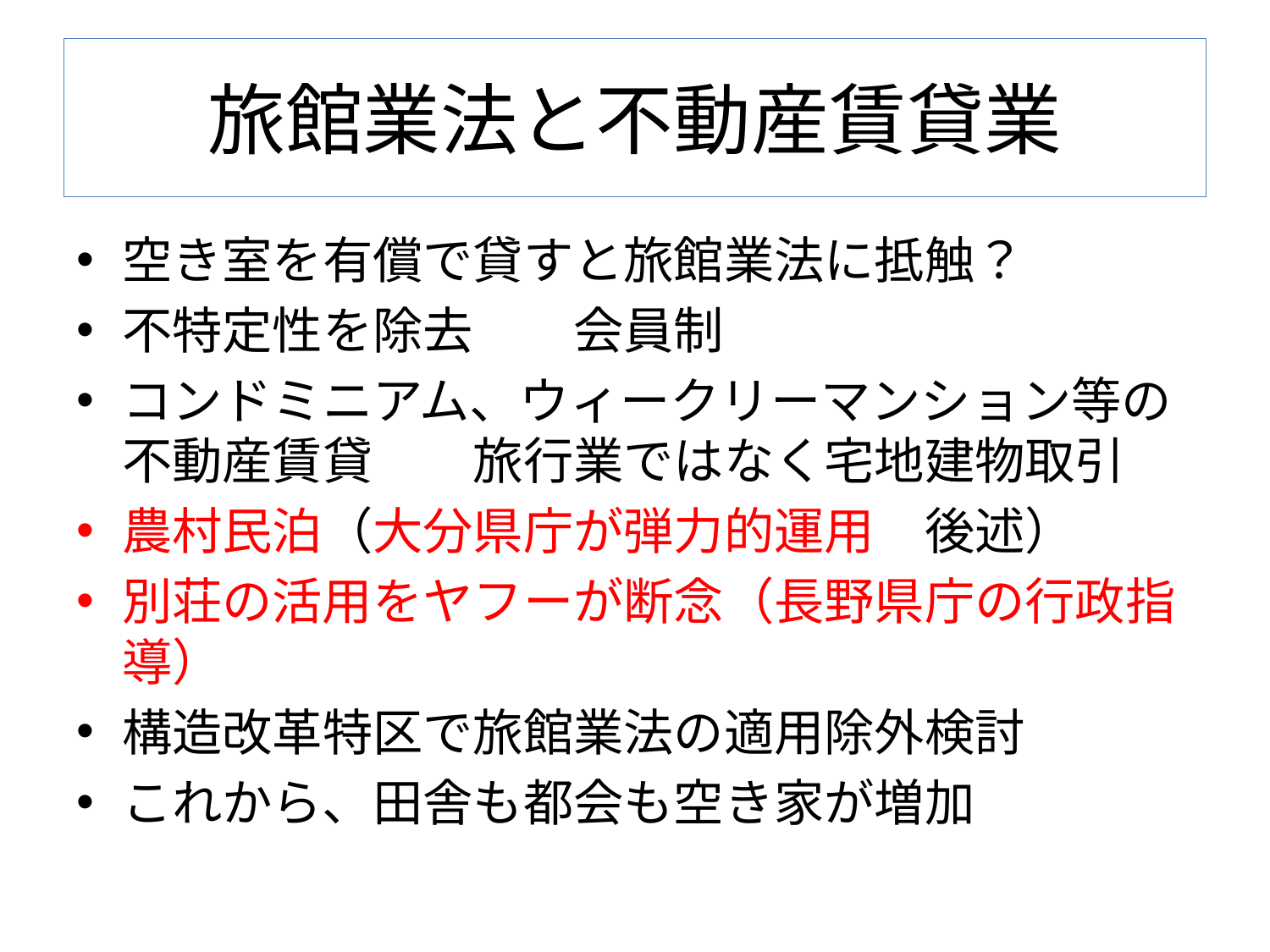

# 旅館業法と不動産賃貸業
空き室を有償で貸すと旅館業法に抵触？
不特定性を除去　　会員制
コンドミニアム、ウィークリーマンション等の不動産賃貸　　旅行業ではなく宅地建物取引
農村民泊（大分県庁が弾力的運用　後述）
別荘の活用をヤフーが断念（長野県庁の行政指導）
構造改革特区で旅館業法の適用除外検討
これから、田舎も都会も空き家が増加